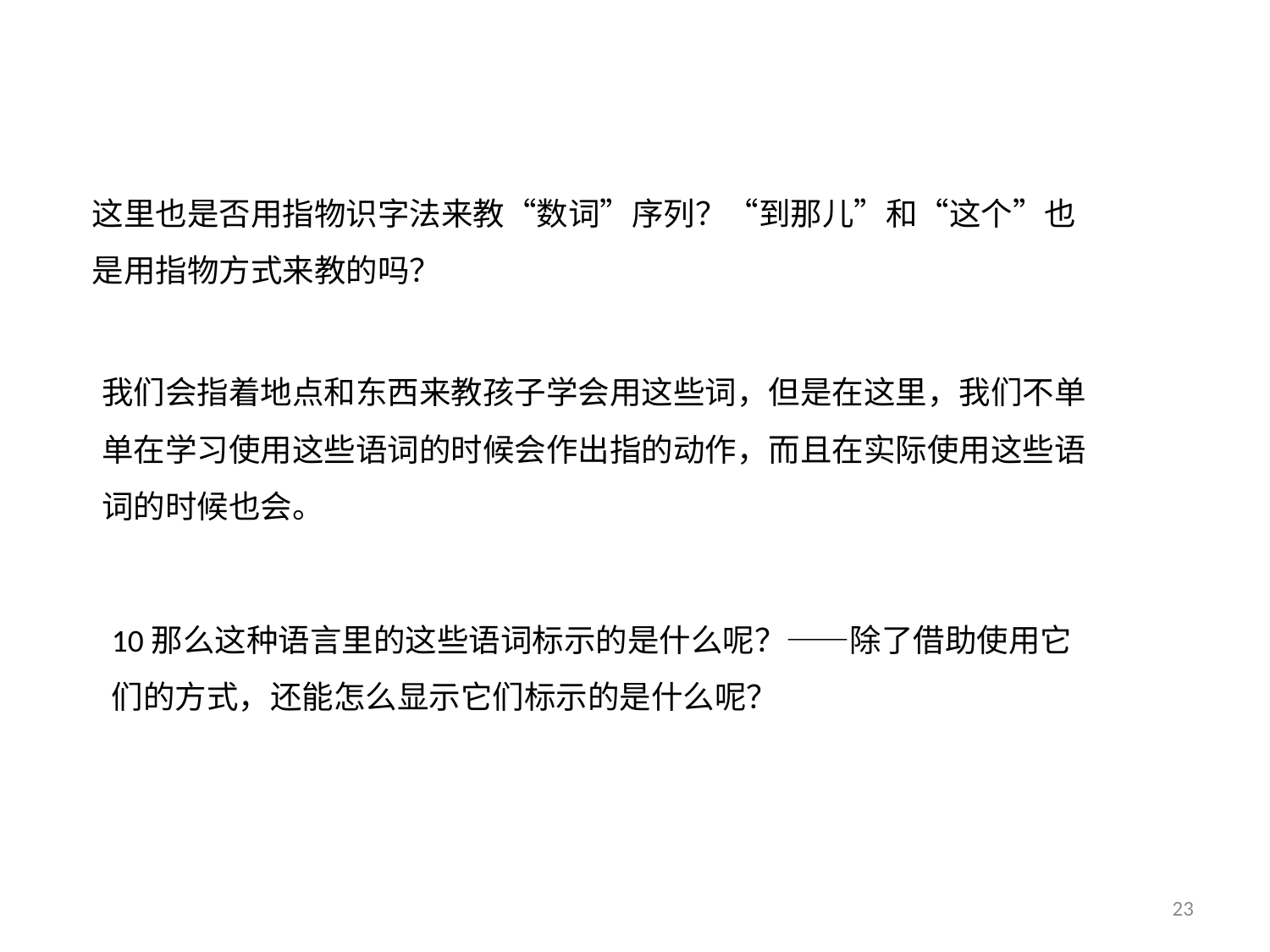

这里也是否用指物识字法来教“数词”序列？“到那儿”和“这个”也是用指物方式来教的吗？
我们会指着地点和东西来教孩子学会用这些词，但是在这里，我们不单单在学习使用这些语词的时候会作出指的动作，而且在实际使用这些语词的时候也会。
10那么这种语言里的这些语词标示的是什么呢？——除了借助使用它们的方式，还能怎么显示它们标示的是什么呢？
23